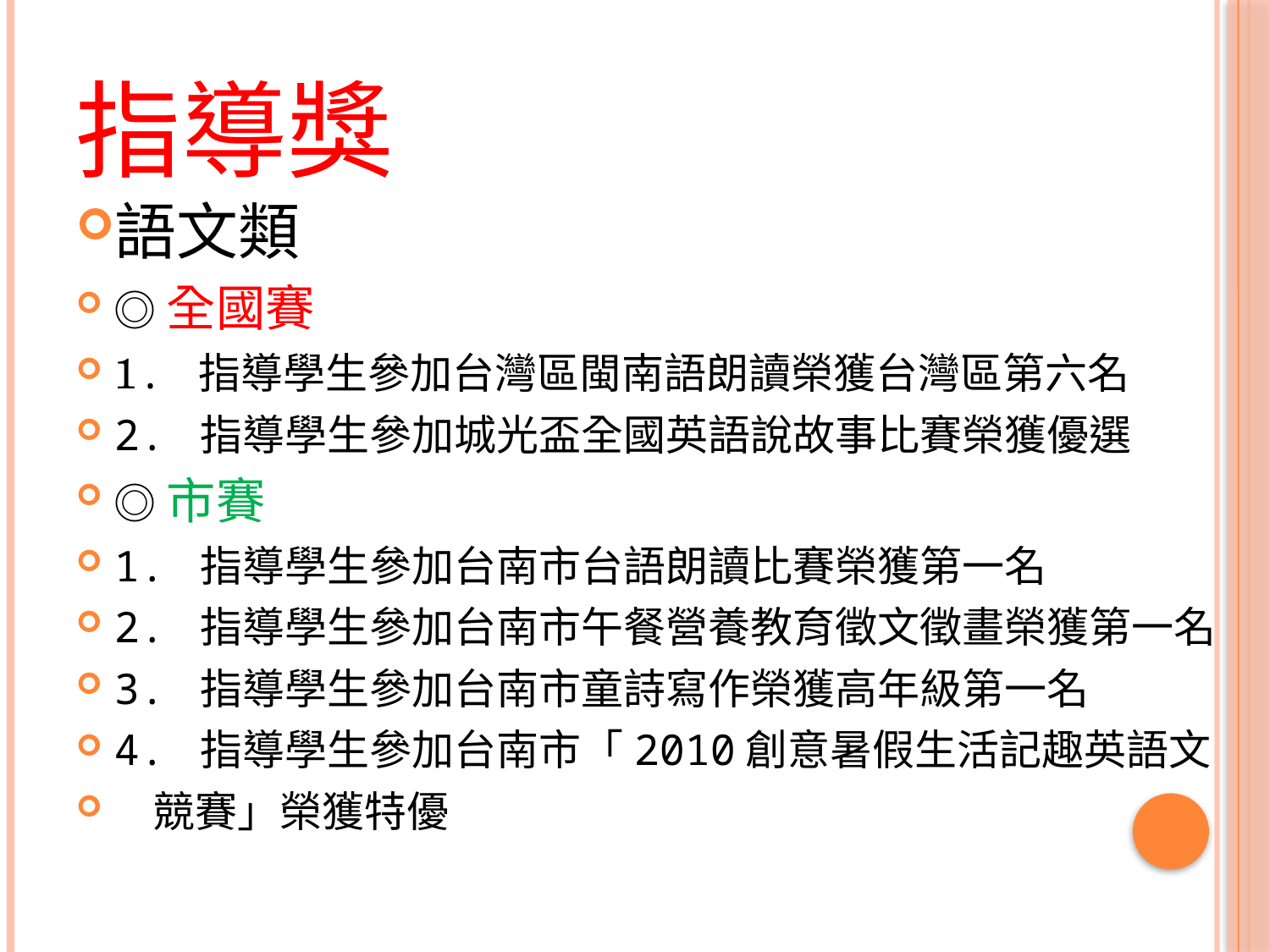

# 指導獎
語文類
◎全國賽
1. 指導學生參加台灣區閩南語朗讀榮獲台灣區第六名
2. 指導學生參加城光盃全國英語說故事比賽榮獲優選
◎市賽
1. 指導學生參加台南市台語朗讀比賽榮獲第一名
2. 指導學生參加台南市午餐營養教育徵文徵畫榮獲第一名
3. 指導學生參加台南市童詩寫作榮獲高年級第一名
4. 指導學生參加台南市「2010創意暑假生活記趣英語文
   競賽」榮獲特優